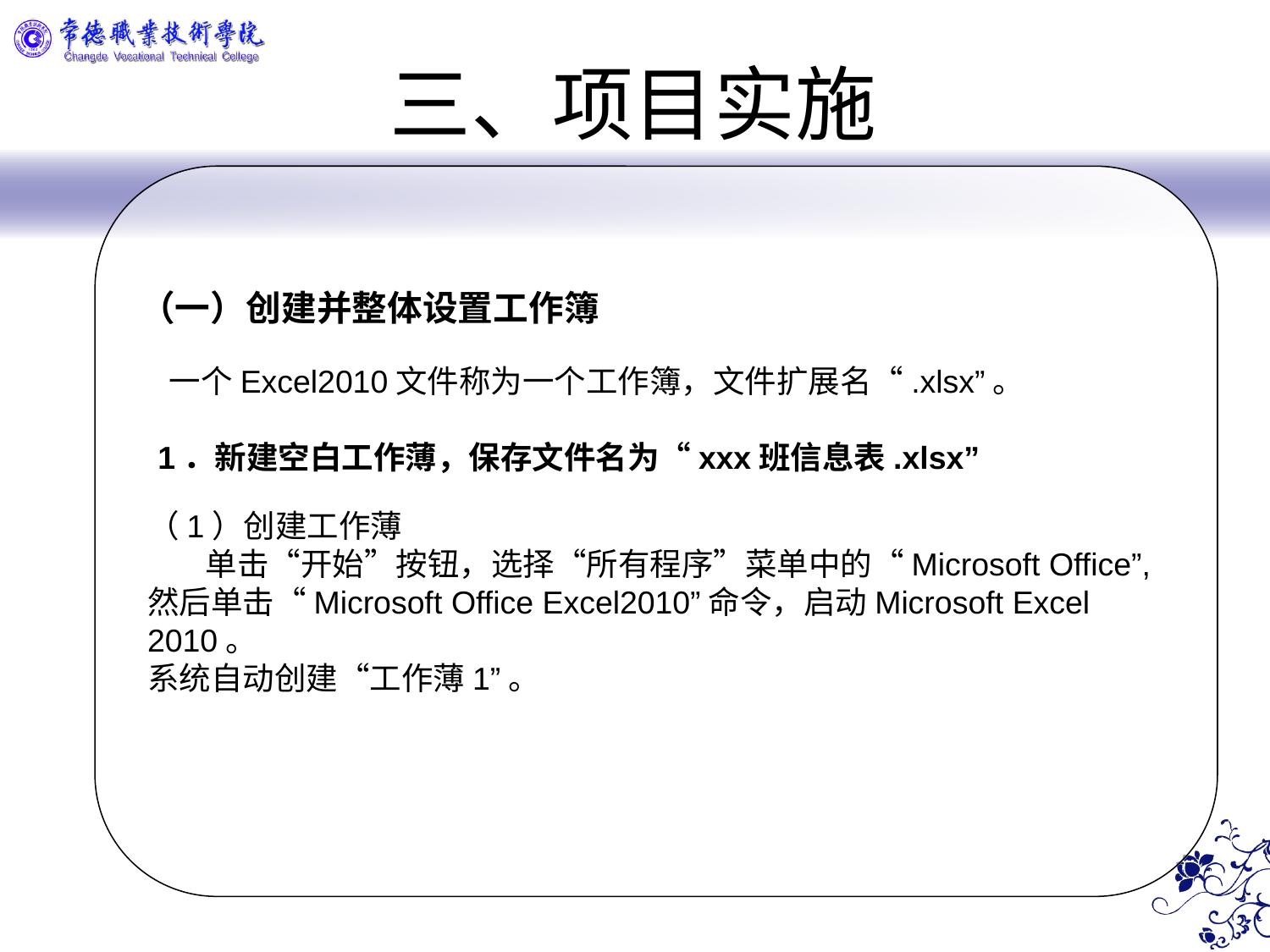

三、项目实施

（一）创建并整体设置工作簿

   一个Excel2010文件称为一个工作簿，文件扩展名“.xlsx”。

  1．新建空白工作薄，保存文件名为“ххх班信息表.xlsx”

（1）创建工作薄
       单击“开始”按钮，选择“所有程序”菜单中的“Microsoft Office”,然后单击“Microsoft Office Excel2010”命令，启动Microsoft Excel 2010。
系统自动创建“工作薄1”。